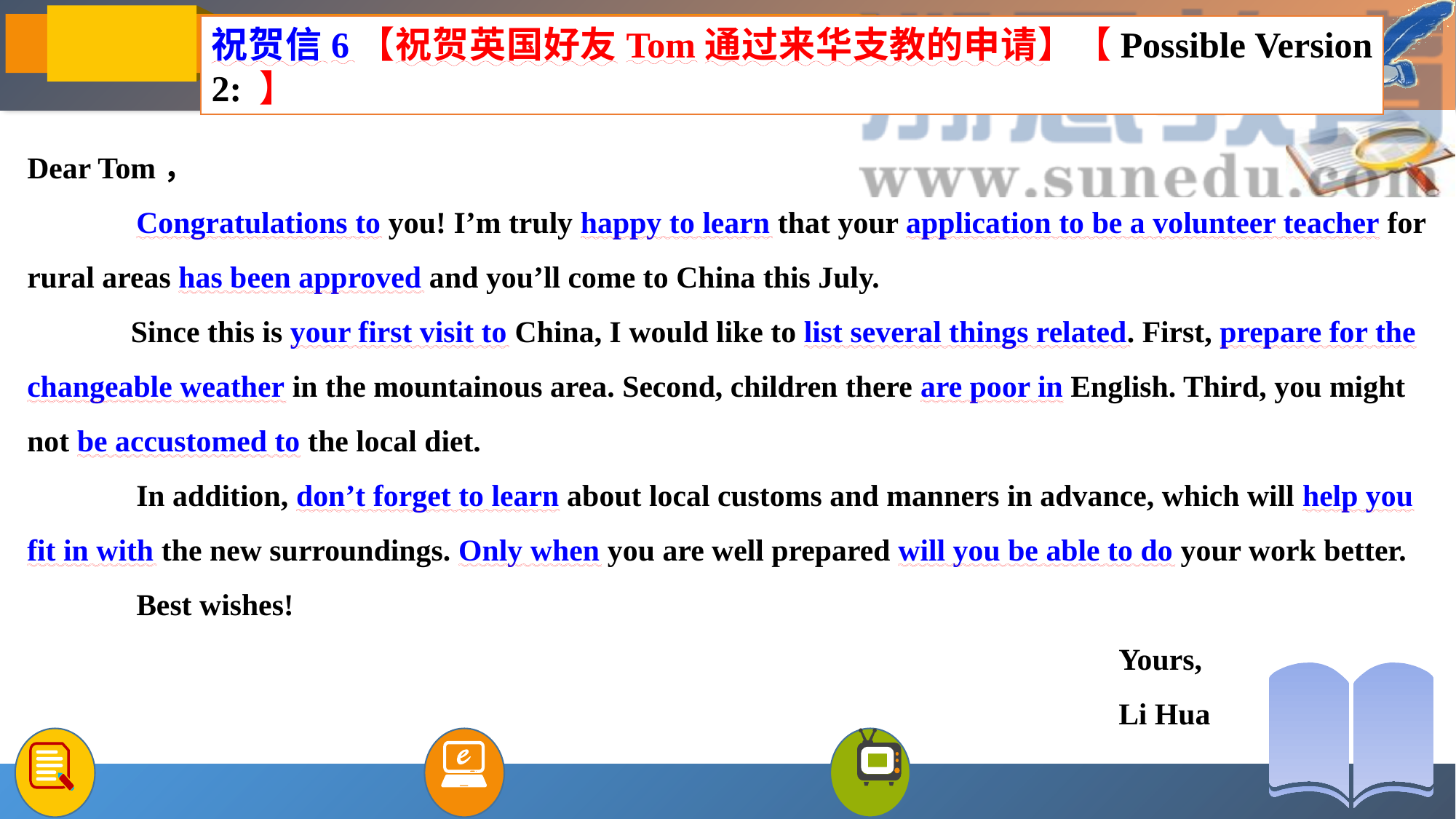

祝贺信6【祝贺英国好友Tom通过来华支教的申请】【Possible Version 2: 】
# Dear Tom， Congratulations to you! I’m truly happy to learn that your application to be a volunteer teacher for rural areas has been approved and you’ll come to China this July. Since this is your first visit to China, I would like to list several things related. First, prepare for the changeable weather in the mountainous area. Second, children there are poor in English. Third, you might not be accustomed to the local diet. In addition, don’t forget to learn about local customs and manners in advance, which will help you fit in with the new surroundings. Only when you are well prepared will you be able to do your work better. Best wishes! Yours, Li Hua